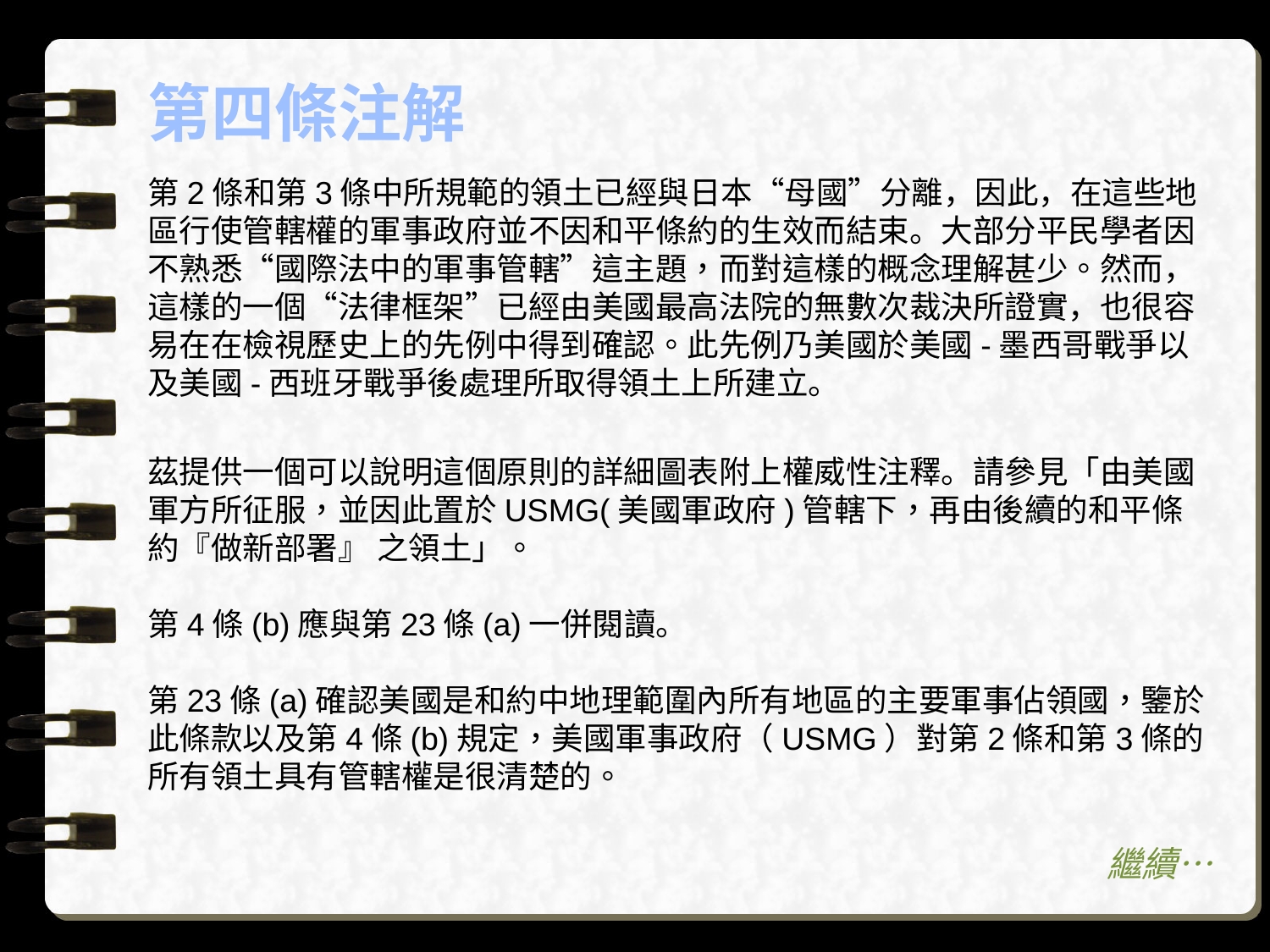

# 第四條注解
第2條和第3條中所規範的領土已經與日本“母國”分離，因此，在這些地區行使管轄權的軍事政府並不因和平條約的生效而結束。大部分平民學者因不熟悉“國際法中的軍事管轄”這主題，而對這樣的概念理解甚少。然而，這樣的一個“法律框架”已經由美國最高法院的無數次裁決所證實，也很容易在在檢視歷史上的先例中得到確認。此先例乃美國於美國-墨西哥戰爭以及美國-西班牙戰爭後處理所取得領土上所建立。

茲提供一個可以說明這個原則的詳細圖表附上權威性注釋。請參見「由美國軍方所征服，並因此置於USMG(美國軍政府)管轄下，再由後續的和平條約『做新部署』 之領土」。
第4條(b)應與第23條(a)一併閱讀。
第23條(a)確認美國是和約中地理範圍內所有地區的主要軍事佔領國，鑒於此條款以及第4條(b)規定，美國軍事政府（USMG）對第2條和第3條的所有領土具有管轄權是很清楚的。
繼續…